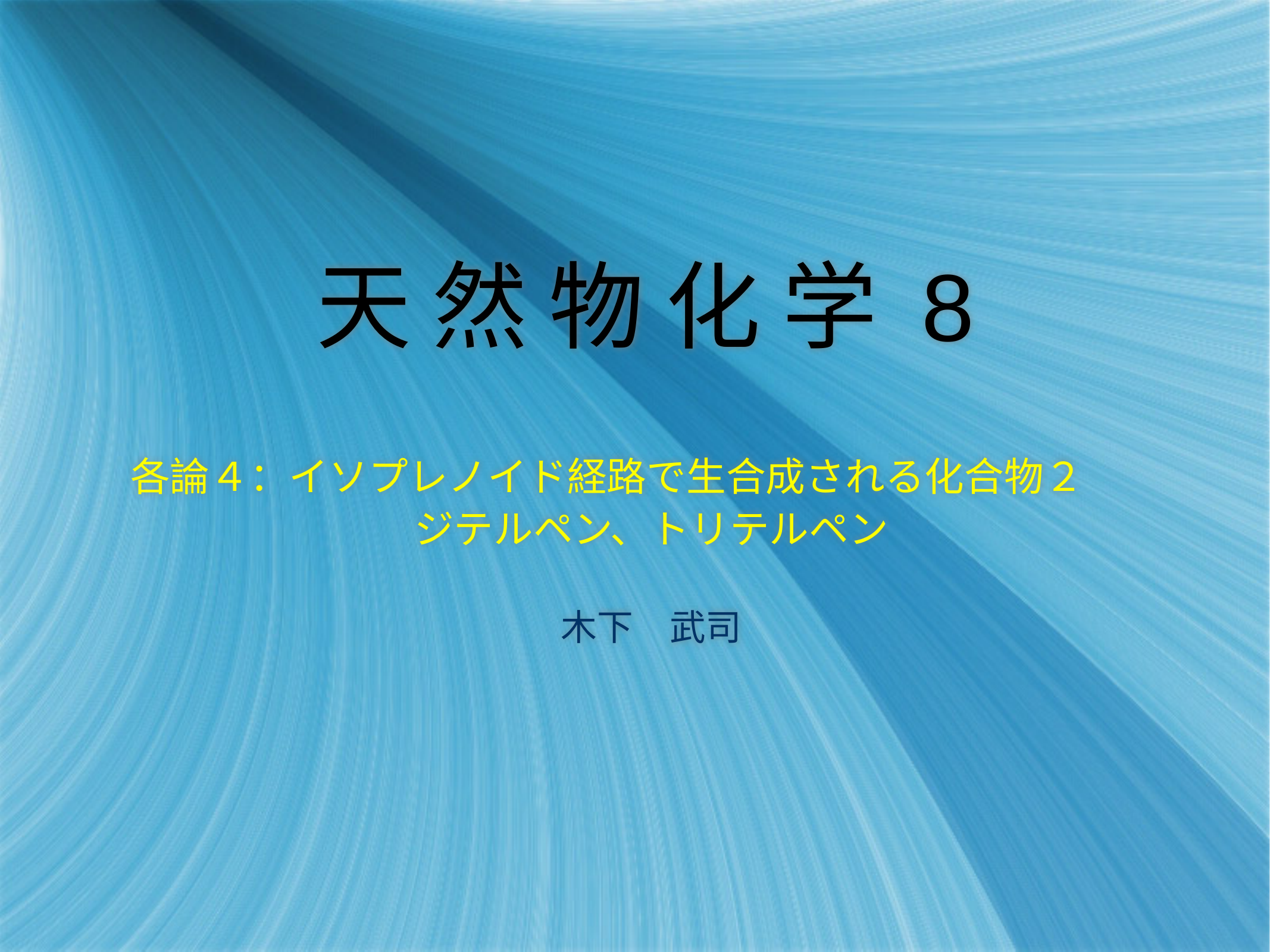

# 天 然 物 化 学 8
各論４：イソプレノイド経路で生合成される化合物２
ジテルペン、トリテルペン

木下　武司